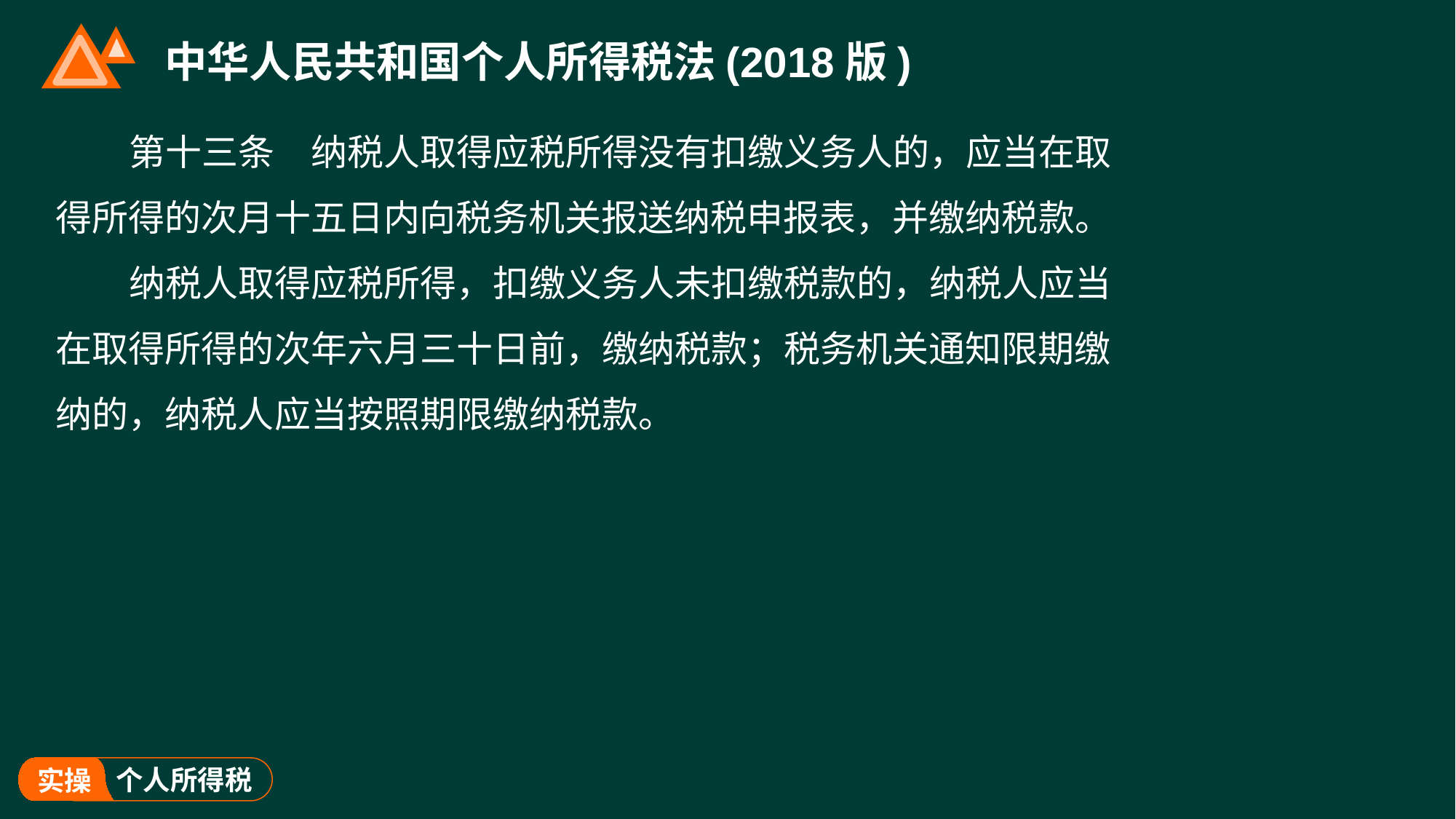

# 中华人民共和国个人所得税法(2018版)
第十三条　纳税人取得应税所得没有扣缴义务人的，应当在取得所得的次月十五日内向税务机关报送纳税申报表，并缴纳税款。
纳税人取得应税所得，扣缴义务人未扣缴税款的，纳税人应当在取得所得的次年六月三十日前，缴纳税款；税务机关通知限期缴纳的，纳税人应当按照期限缴纳税款。